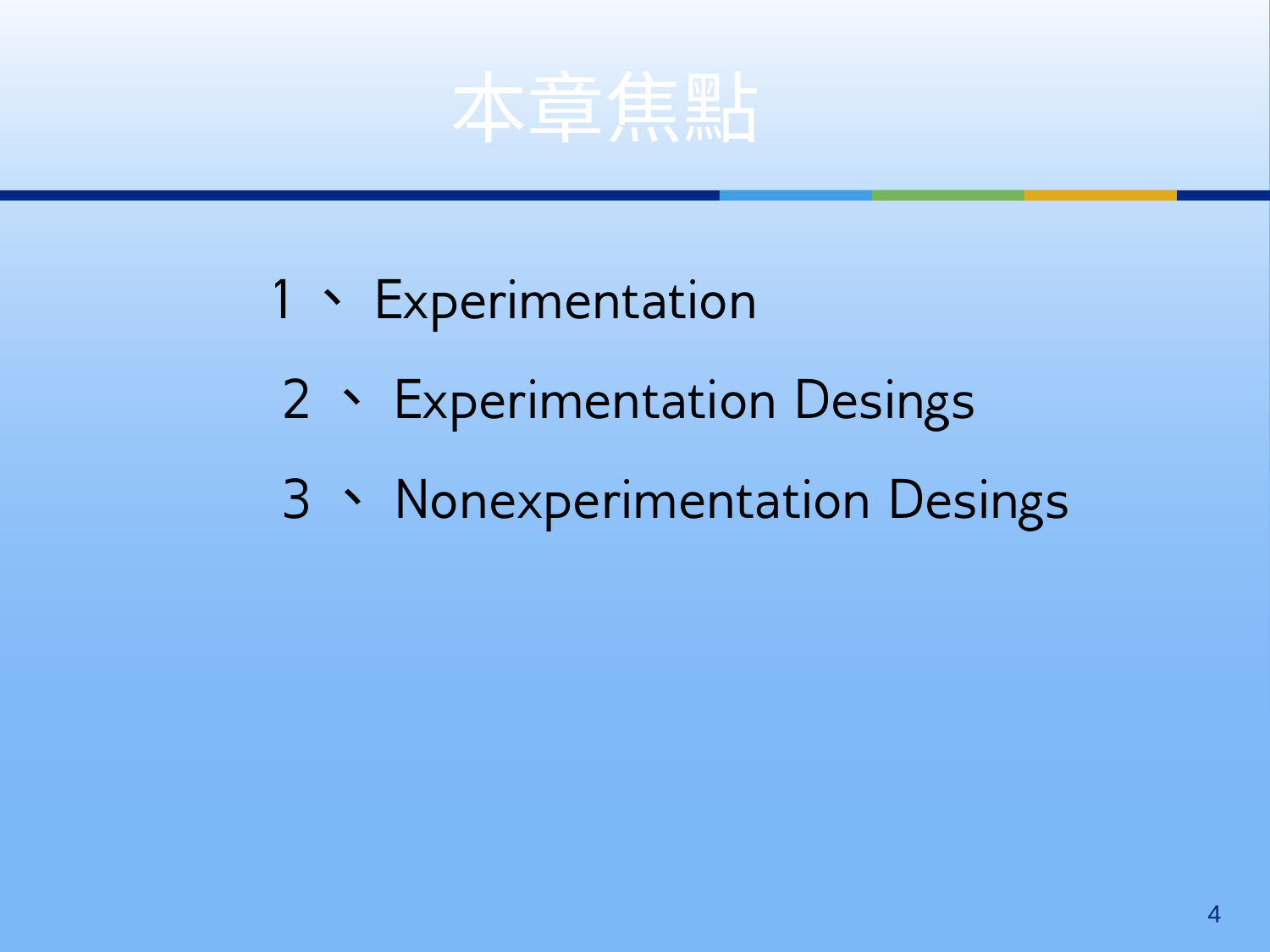

本章焦點
　　1、Experimentation
        2、Experimentation Desings
        3、Nonexperimentation Desings
4